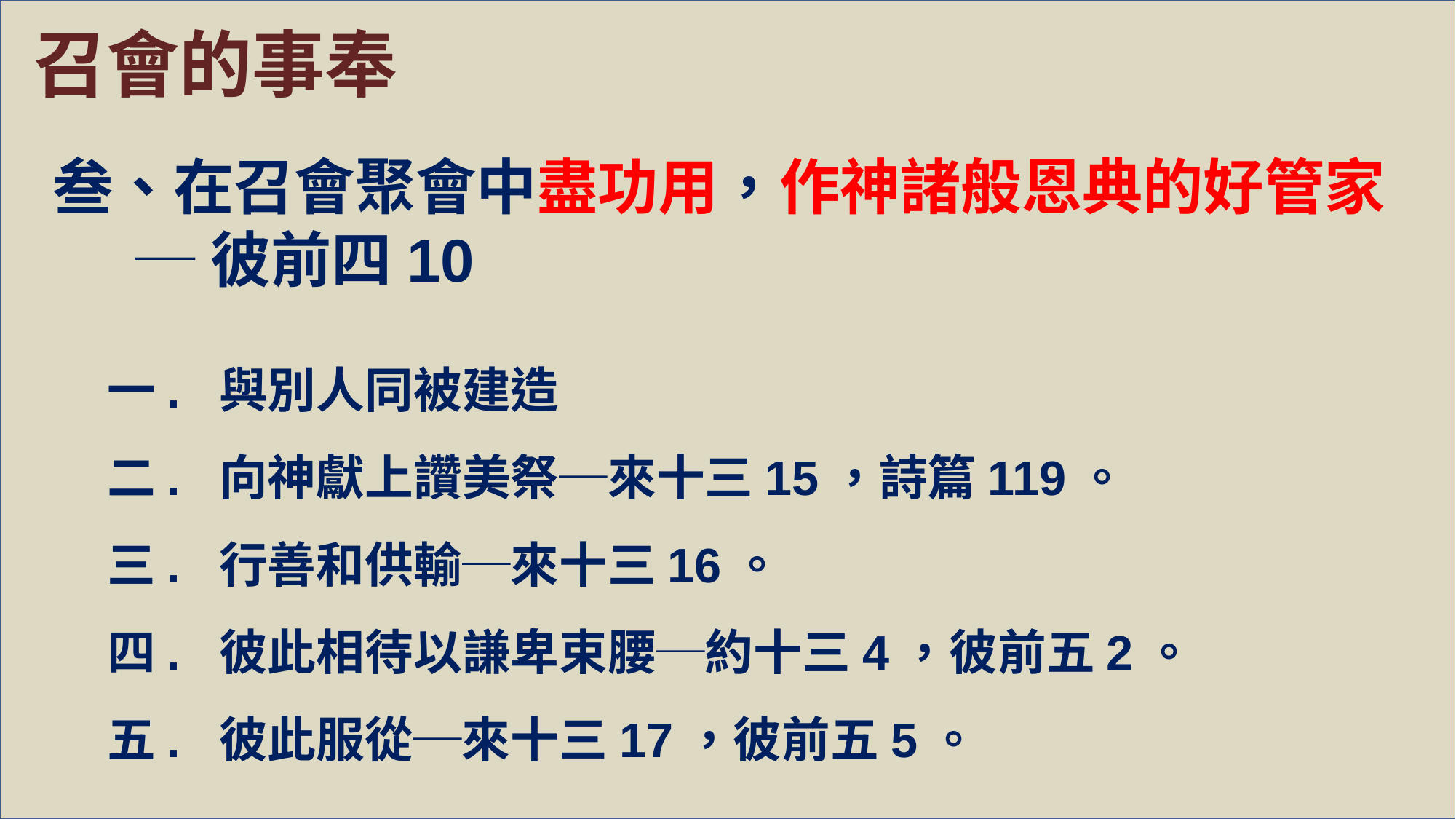

召會的事奉
叁、在召會聚會中盡功用，作神諸般恩典的好管家
      ─彼前四10
一.  與別人同被建造
二.  向神獻上讚美祭─來十三15，詩篇119。
三.  行善和供輸─來十三16。
四.  彼此相待以謙卑束腰─約十三4，彼前五2。
五.  彼此服從─來十三17，彼前五5。